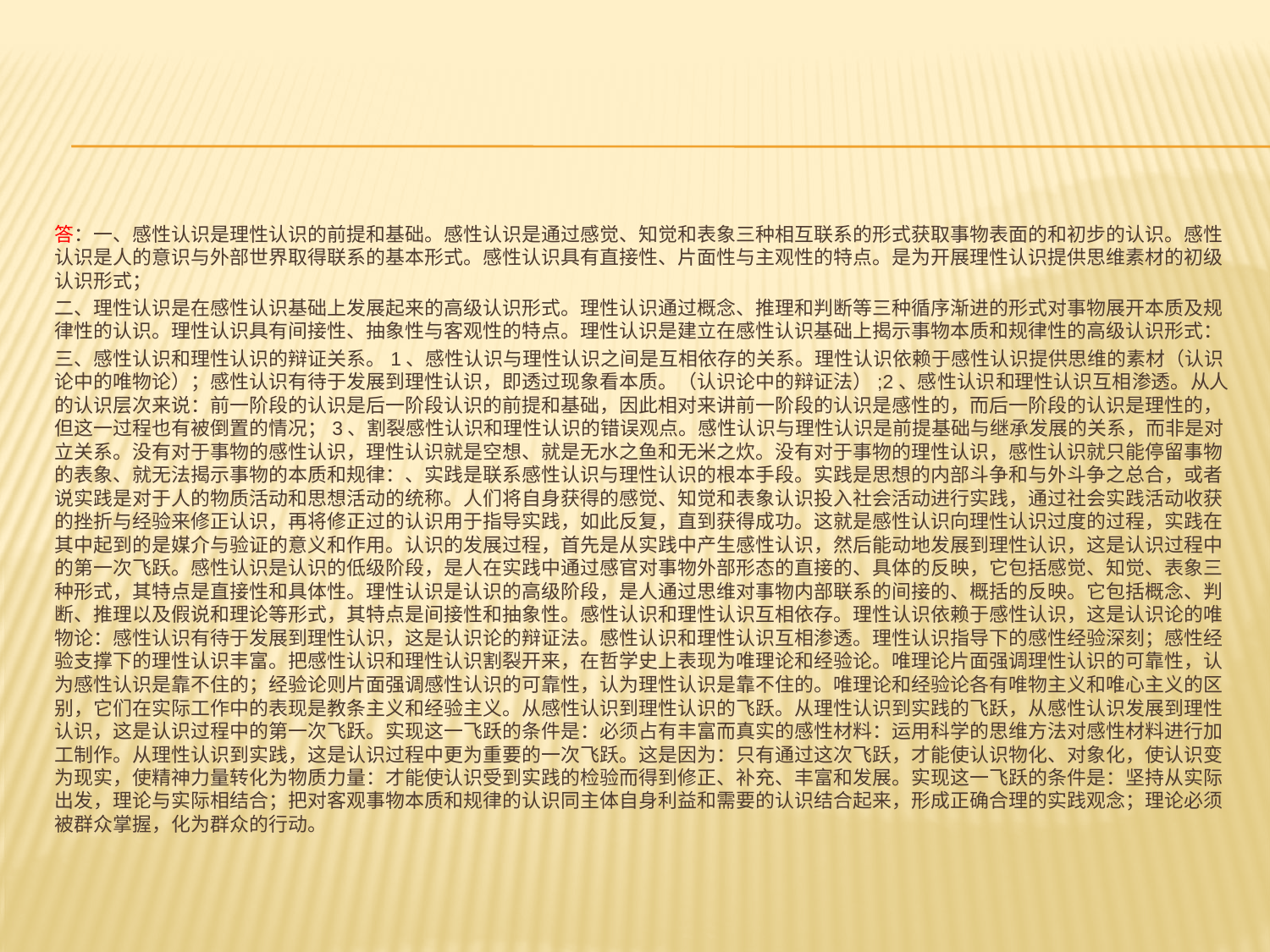

#
答：一、感性认识是理性认识的前提和基础。感性认识是通过感觉、知觉和表象三种相互联系的形式获取事物表面的和初步的认识。感性认识是人的意识与外部世界取得联系的基本形式。感性认识具有直接性、片面性与主观性的特点。是为开展理性认识提供思维素材的初级认识形式；
二、理性认识是在感性认识基础上发展起来的高级认识形式。理性认识通过概念、推理和判断等三种循序渐进的形式对事物展开本质及规律性的认识。理性认识具有间接性、抽象性与客观性的特点。理性认识是建立在感性认识基础上揭示事物本质和规律性的高级认识形式：
三、感性认识和理性认识的辩证关系。1、感性认识与理性认识之间是互相依存的关系。理性认识依赖于感性认识提供思维的素材（认识论中的唯物论）；感性认识有待于发展到理性认识，即透过现象看本质。（认识论中的辩证法）;2、感性认识和理性认识互相渗透。从人的认识层次来说：前一阶段的认识是后一阶段认识的前提和基础，因此相对来讲前一阶段的认识是感性的，而后一阶段的认识是理性的，但这一过程也有被倒置的情况；3、割裂感性认识和理性认识的错误观点。感性认识与理性认识是前提基础与继承发展的关系，而非是对立关系。没有对于事物的感性认识，理性认识就是空想、就是无水之鱼和无米之炊。没有对于事物的理性认识，感性认识就只能停留事物的表象、就无法揭示事物的本质和规律：、实践是联系感性认识与理性认识的根本手段。实践是思想的内部斗争和与外斗争之总合，或者说实践是对于人的物质活动和思想活动的统称。人们将自身获得的感觉、知觉和表象认识投入社会活动进行实践，通过社会实践活动收获的挫折与经验来修正认识，再将修正过的认识用于指导实践，如此反复，直到获得成功。这就是感性认识向理性认识过度的过程，实践在其中起到的是媒介与验证的意义和作用。认识的发展过程，首先是从实践中产生感性认识，然后能动地发展到理性认识，这是认识过程中的第一次飞跃。感性认识是认识的低级阶段，是人在实践中通过感官对事物外部形态的直接的、具体的反映，它包括感觉、知觉、表象三种形式，其特点是直接性和具体性。理性认识是认识的高级阶段，是人通过思维对事物内部联系的间接的、概括的反映。它包括概念、判断、推理以及假说和理论等形式，其特点是间接性和抽象性。感性认识和理性认识互相依存。理性认识依赖于感性认识，这是认识论的唯物论：感性认识有待于发展到理性认识，这是认识论的辩证法。感性认识和理性认识互相渗透。理性认识指导下的感性经验深刻；感性经验支撑下的理性认识丰富。把感性认识和理性认识割裂开来，在哲学史上表现为唯理论和经验论。唯理论片面强调理性认识的可靠性，认为感性认识是靠不住的；经验论则片面强调感性认识的可靠性，认为理性认识是靠不住的。唯理论和经验论各有唯物主义和唯心主义的区别，它们在实际工作中的表现是教条主义和经验主义。从感性认识到理性认识的飞跃。从理性认识到实践的飞跃，从感性认识发展到理性认识，这是认识过程中的第一次飞跃。实现这一飞跃的条件是：必须占有丰富而真实的感性材料：运用科学的思维方法对感性材料进行加工制作。从理性认识到实践，这是认识过程中更为重要的一次飞跃。这是因为：只有通过这次飞跃，才能使认识物化、对象化，使认识变为现实，使精神力量转化为物质力量：才能使认识受到实践的检验而得到修正、补充、丰富和发展。实现这一飞跃的条件是：坚持从实际出发，理论与实际相结合；把对客观事物本质和规律的认识同主体自身利益和需要的认识结合起来，形成正确合理的实践观念；理论必须被群众掌握，化为群众的行动。